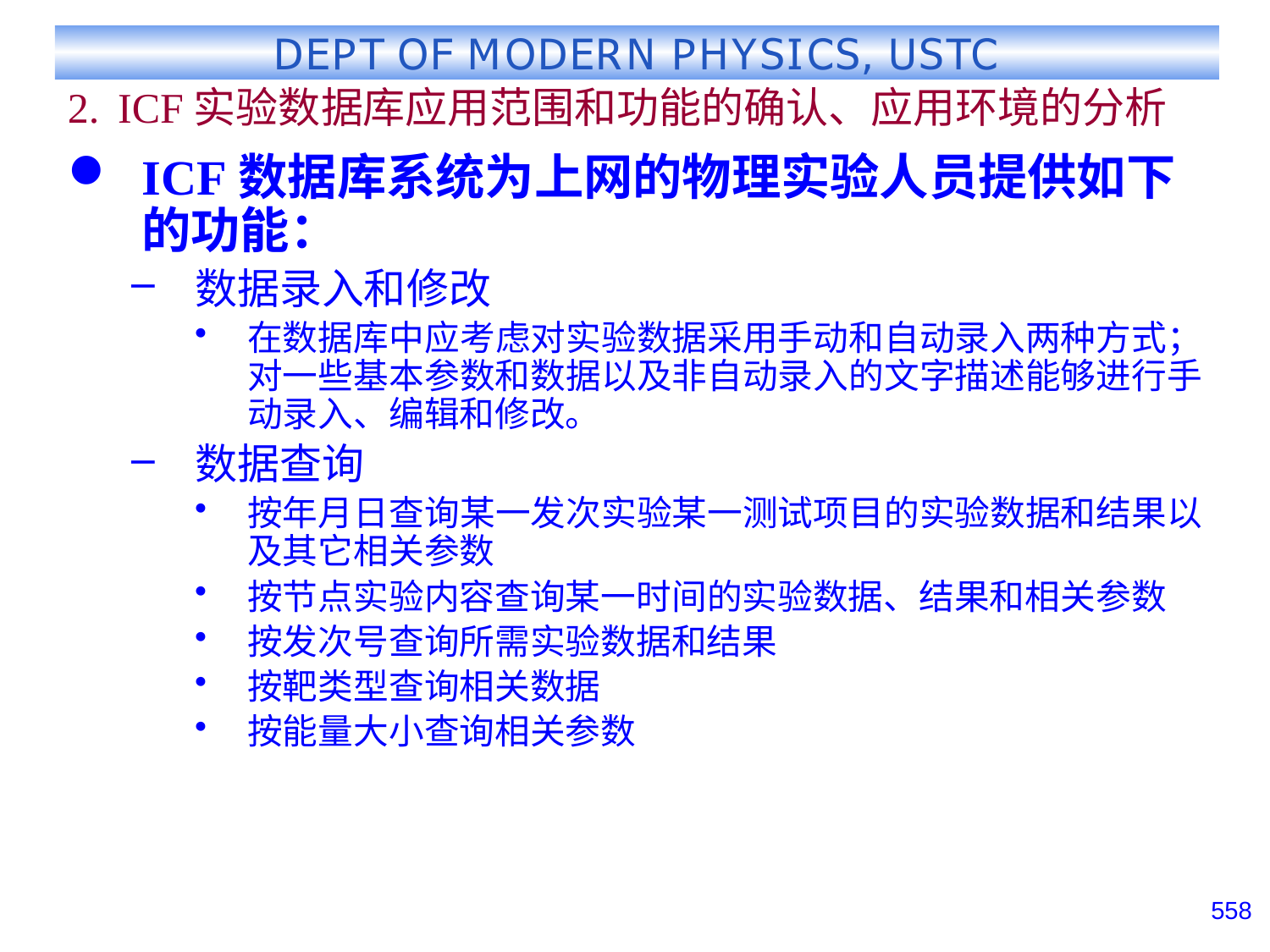

# ICF实验数据库应用范围和功能的确认、应用环境的分析
ICF数据库系统为上网的物理实验人员提供如下的功能：
数据录入和修改
在数据库中应考虑对实验数据采用手动和自动录入两种方式；对一些基本参数和数据以及非自动录入的文字描述能够进行手动录入、编辑和修改。
数据查询
按年月日查询某一发次实验某一测试项目的实验数据和结果以及其它相关参数
按节点实验内容查询某一时间的实验数据、结果和相关参数
按发次号查询所需实验数据和结果
按靶类型查询相关数据
按能量大小查询相关参数